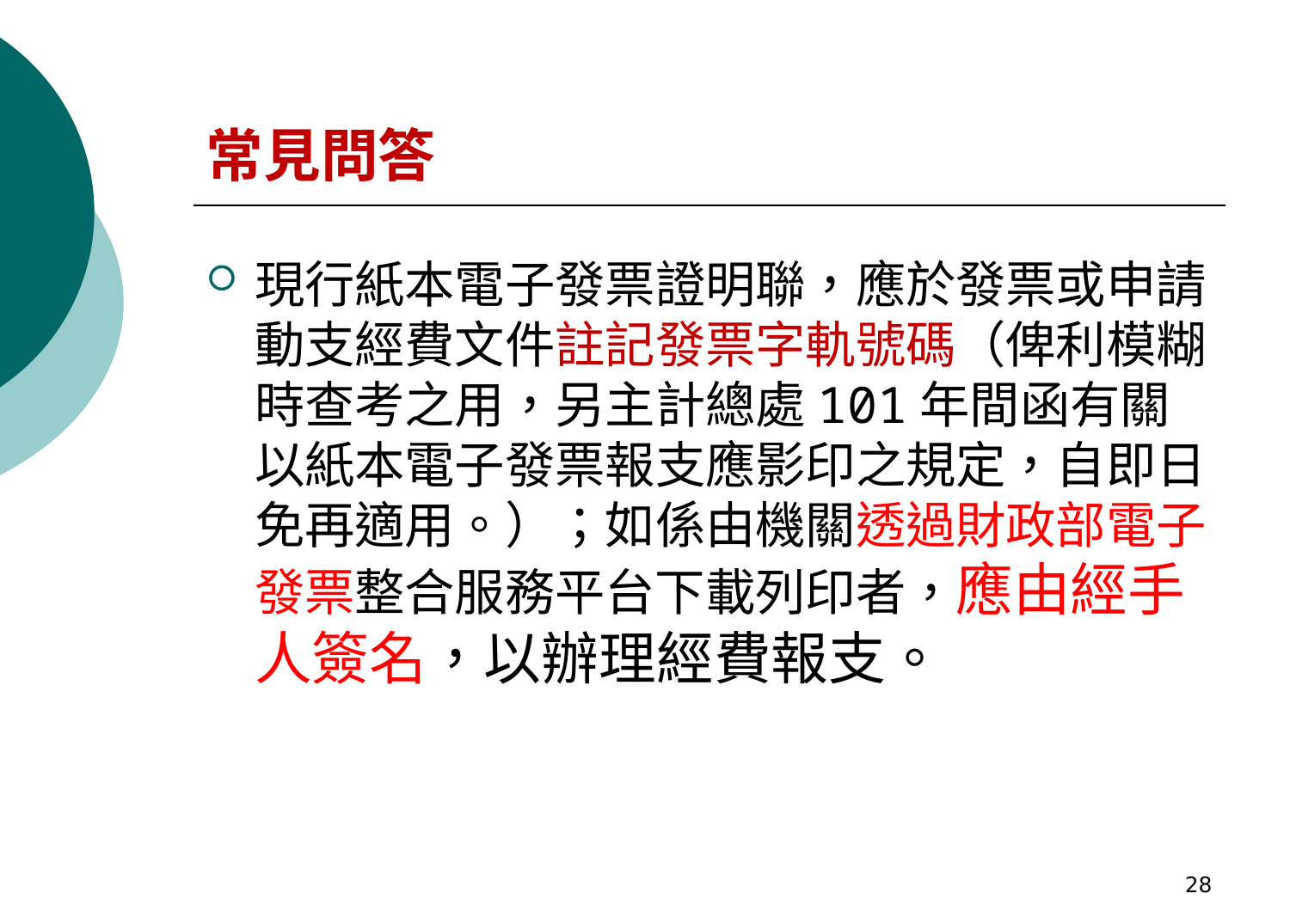

# 常見問答
現行紙本電子發票證明聯，應於發票或申請動支經費文件註記發票字軌號碼（俾利模糊時查考之用，另主計總處101年間函有關以紙本電子發票報支應影印之規定，自即日免再適用。）；如係由機關透過財政部電子發票整合服務平台下載列印者，應由經手人簽名，以辦理經費報支。
28